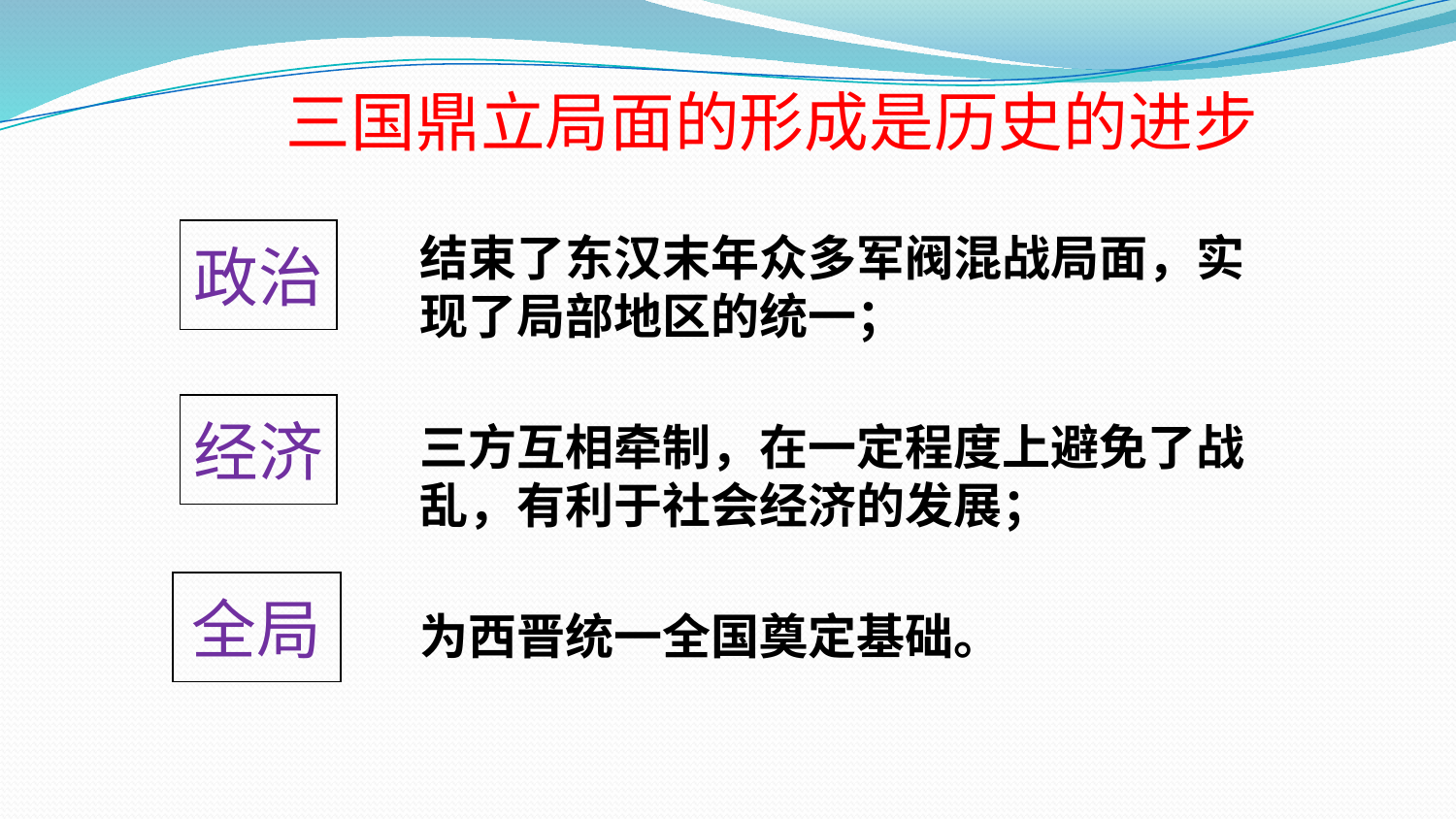

三国鼎立局面的形成是历史的进步
政治
经济
全局
结束了东汉末年众多军阀混战局面，实现了局部地区的统一；

三方互相牵制，在一定程度上避免了战乱，有利于社会经济的发展；

为西晋统一全国奠定基础。